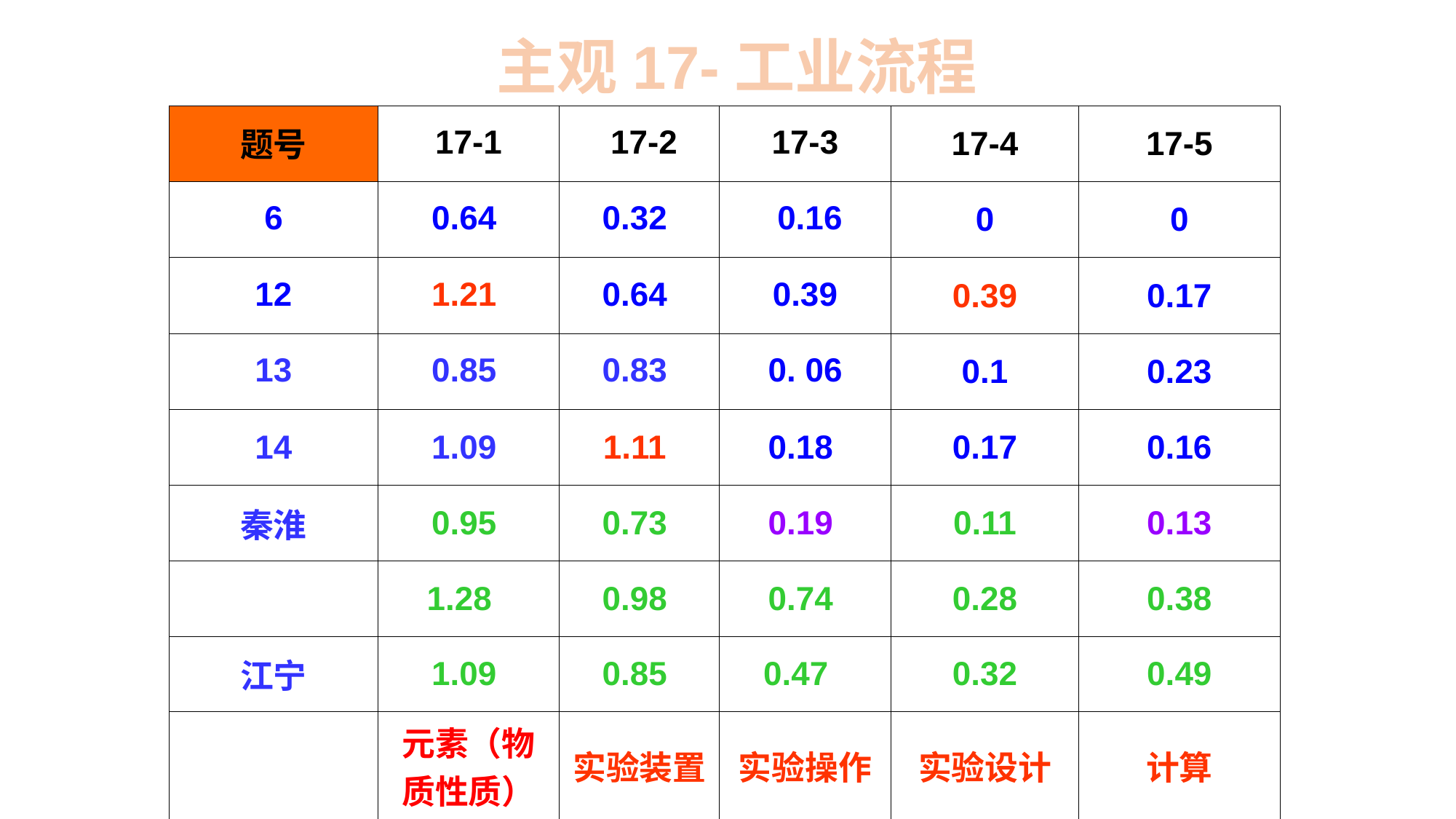

主观17-工业流程
| 题号 | 17-1 | 17-2 | 17-3 | 17-4 | 17-5 |
| --- | --- | --- | --- | --- | --- |
| 6 | 0.64 | 0.32 | 0.16 | 0 | 0 |
| 12 | 1.21 | 0.64 | 0.39 | 0.39 | 0.17 |
| 13 | 0.85 | 0.83 | 0. 06 | 0.1 | 0.23 |
| 14 | 1.09 | 1.11 | 0.18 | 0.17 | 0.16 |
| 秦淮 | 0.95 | 0.73 | 0.19 | 0.11 | 0.13 |
|  | 1.28 | 0.98 | 0.74 | 0.28 | 0.38 |
| 江宁 | 1.09 | 0.85 | 0.47 | 0.32 | 0.49 |
|  | 元素（物质性质） | 实验装置 | 实验操作 | 实验设计 | 计算 |